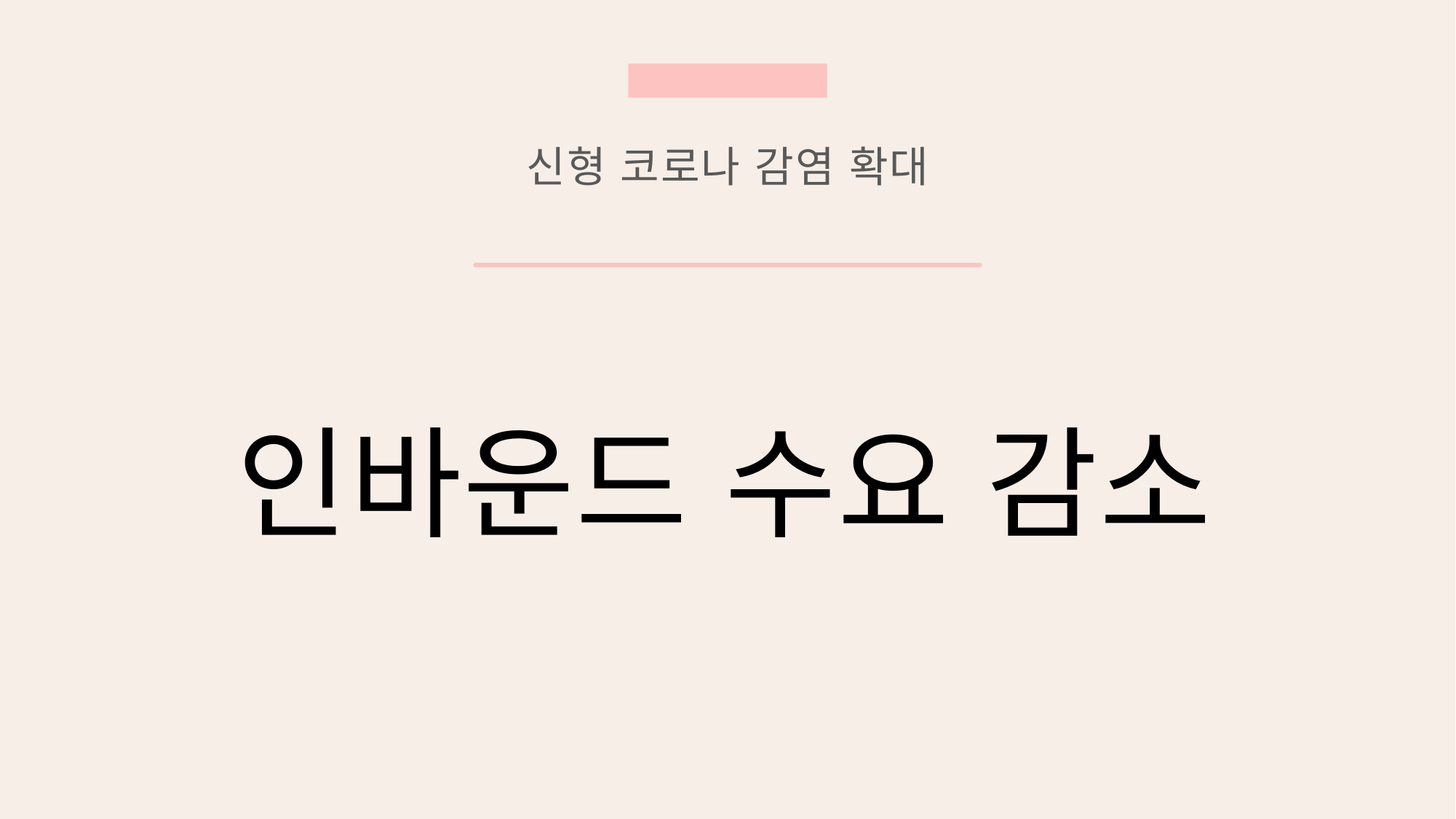

신형 코로나 감염 확대
인바운드 수요 감소